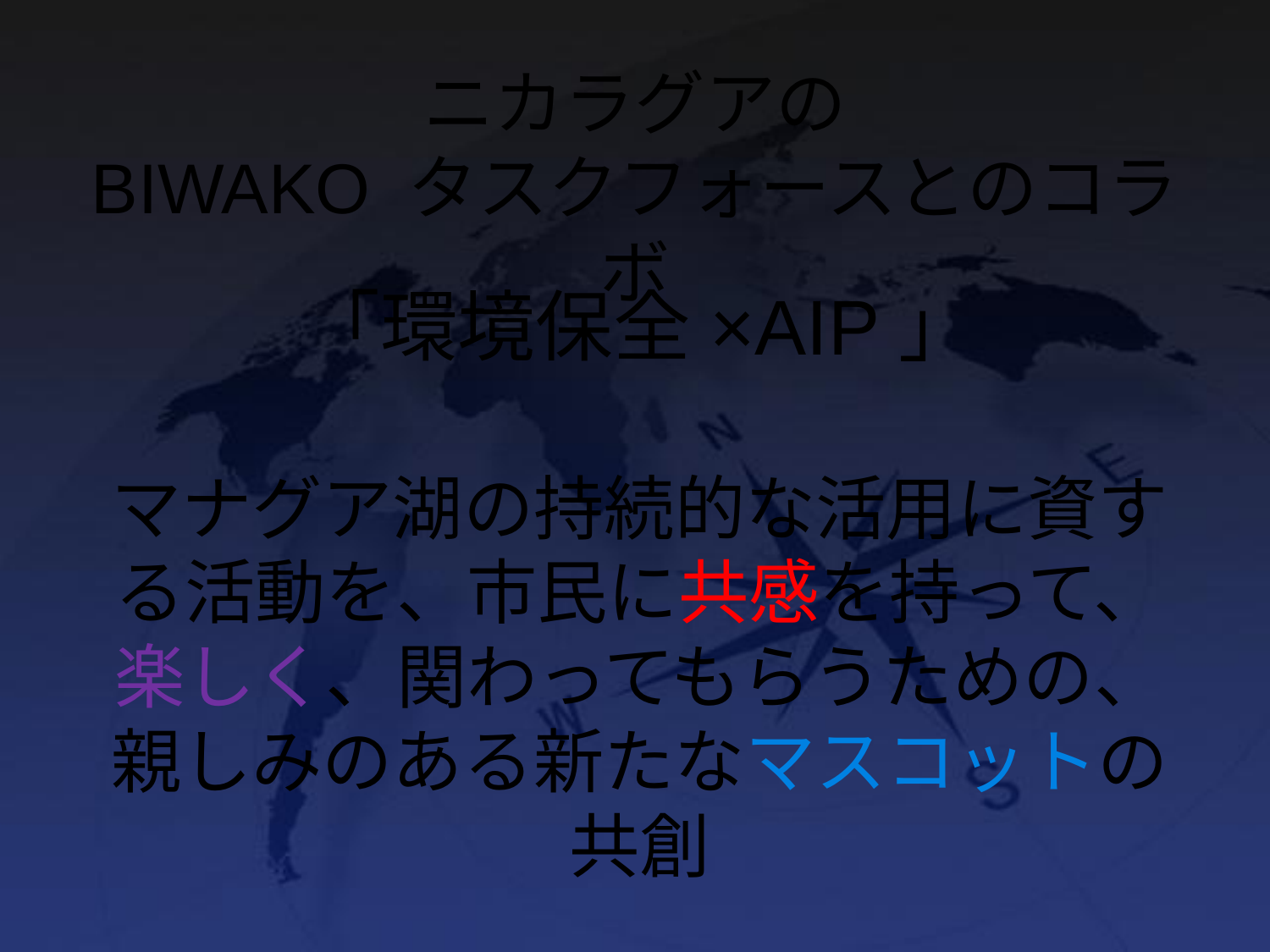

# ニカラグアの BIWAKO タスクフォースとのコラボ
「環境保全×AIP」
マナグア湖の持続的な活用に資する活動を、市民に共感を持って、楽しく、関わってもらうための、親しみのある新たなマスコットの共創